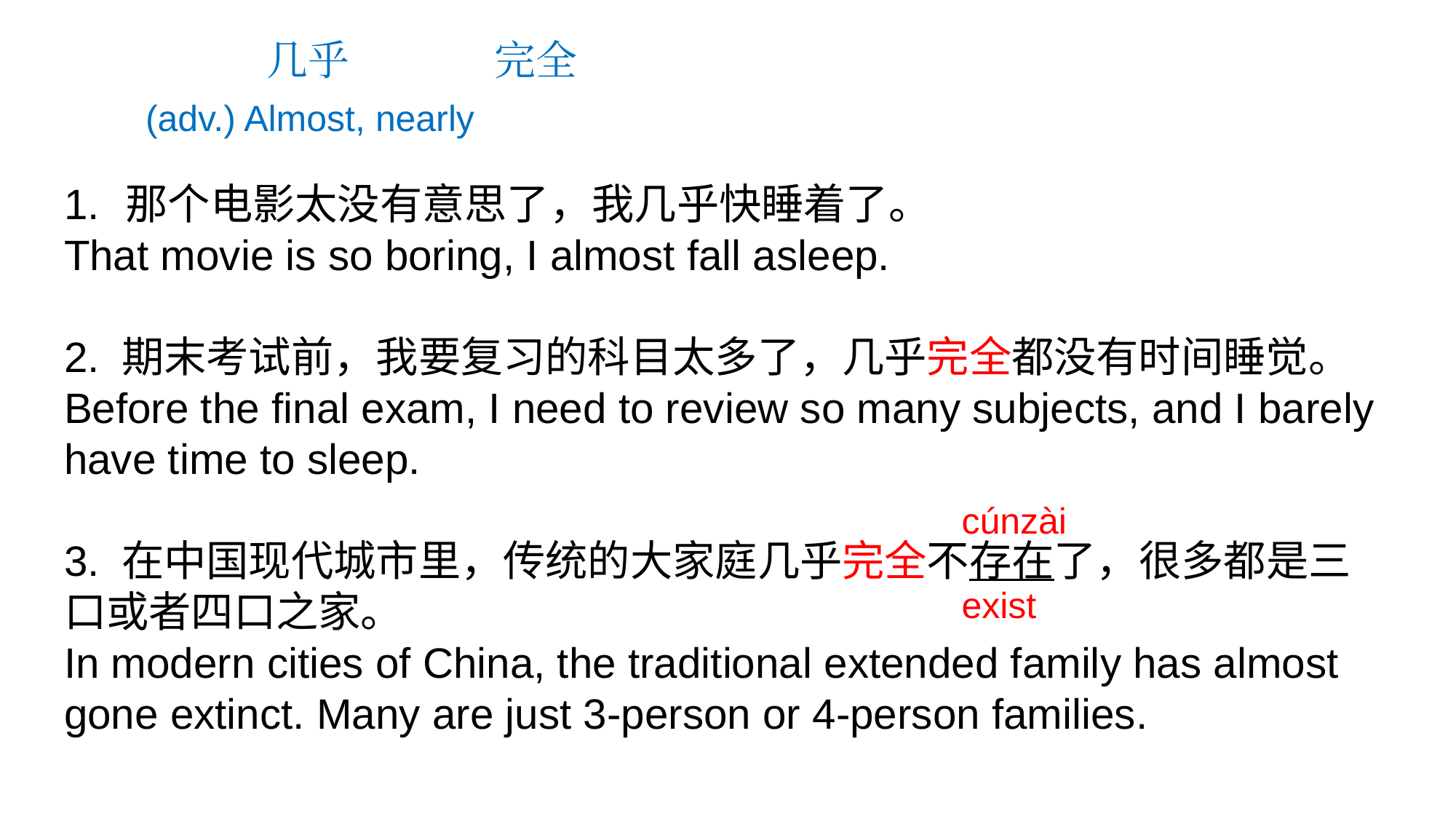

# 几乎              完全
(adv.) Almost, nearly
那个电影太没有意思了，我几乎快睡着了。
That movie is so boring, I almost fall asleep.

2. 期末考试前，我要复习的科目太多了，几乎完全都没有时间睡觉。
Before the final exam, I need to review so many subjects, and I barely have time to sleep.

3. 在中国现代城市里，传统的大家庭几乎完全不存在了，很多都是三口或者四口之家。
In modern cities of China, the traditional extended family has almost gone extinct. Many are just 3-person or 4-person families.
cúnzài
exist